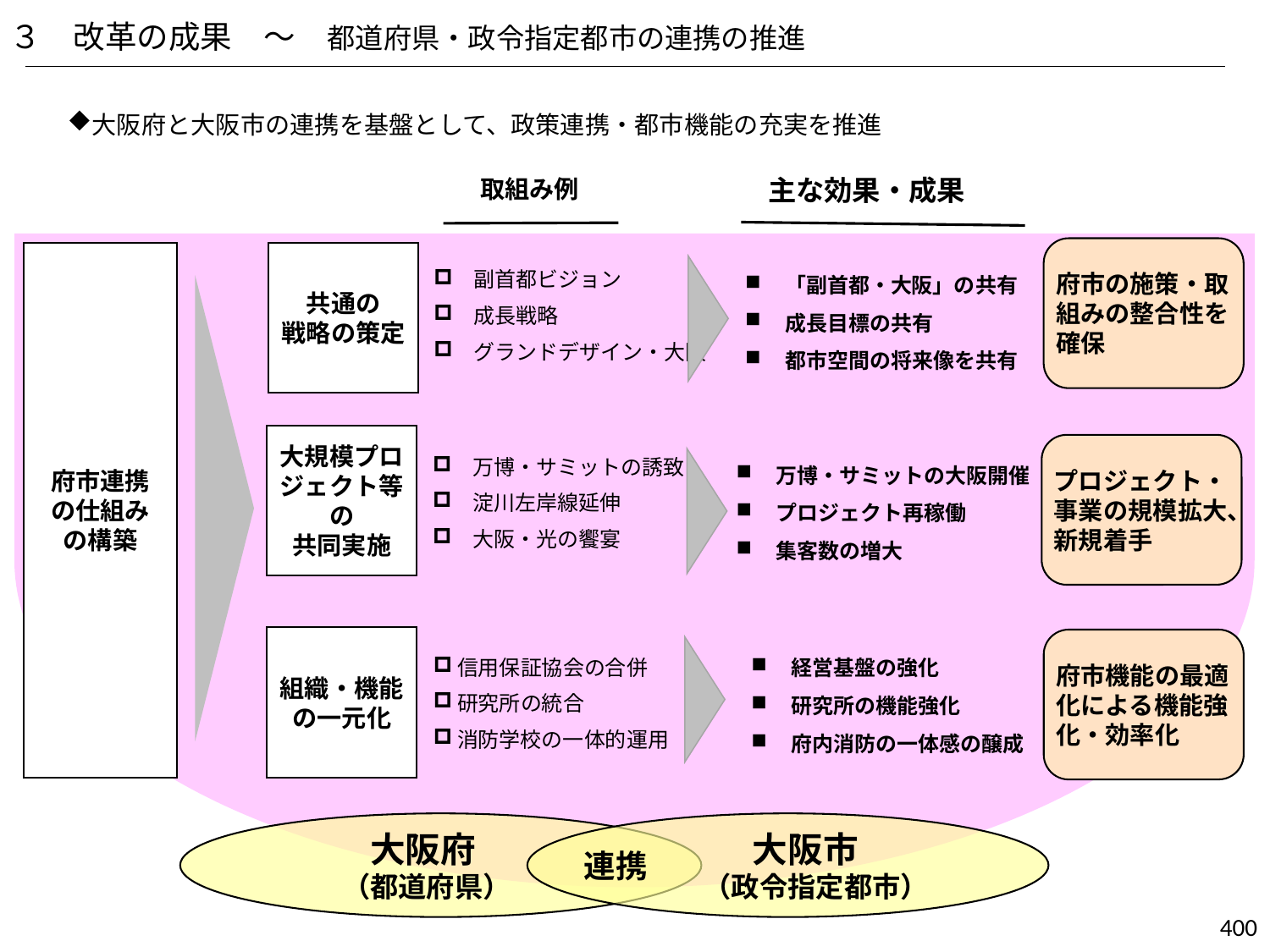

３　改革の成果　～　都道府県・政令指定都市の連携の推進
大阪府と大阪市の連携を基盤として、政策連携・都市機能の充実を推進
主な効果・成果
取組み例
府市の施策・取組みの整合性を確保
共通の
戦略の策定
府市連携
の仕組み
の構築
「副首都・大阪」の共有
成長目標の共有
都市空間の将来像を共有
副首都ビジョン
成長戦略
グランドデザイン・大阪

大規模プロジェクト等の
共同実施
プロジェクト・事業の規模拡大、新規着手
万博・サミットの大阪開催
プロジェクト再稼働
集客数の増大
万博・サミットの誘致
淀川左岸線延伸
大阪・光の饗宴

組織・機能の一元化
府市機能の最適化による機能強化・効率化
経営基盤の強化
研究所の機能強化
府内消防の一体感の醸成
信用保証協会の合併
研究所の統合
消防学校の一体的運用

大阪府
（都道府県）
　大阪市
　　（政令指定都市）
連携
400